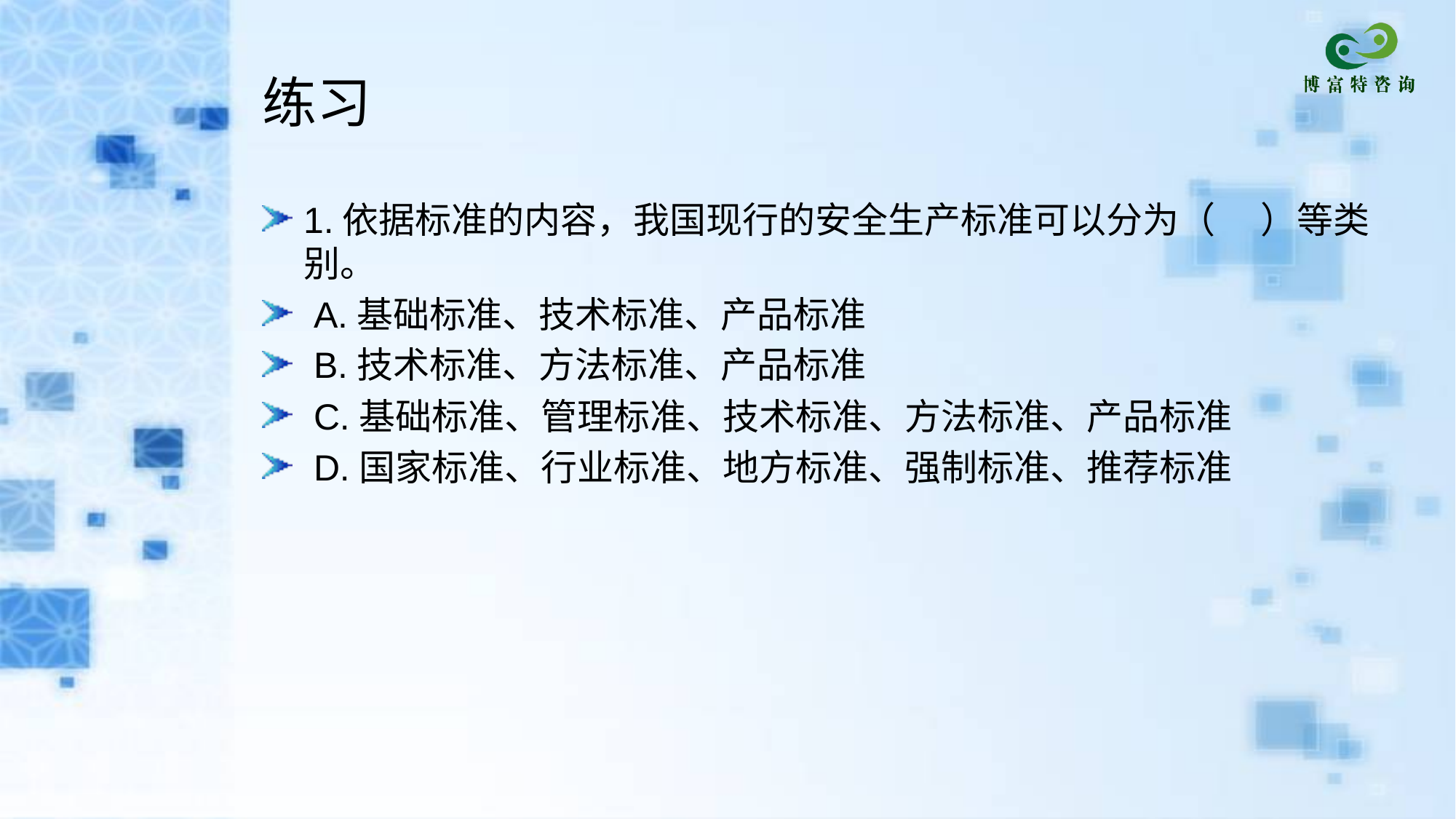

练习
1.依据标准的内容，我国现行的安全生产标准可以分为（　 ）等类别。
 A.基础标准、技术标准、产品标准
 B.技术标准、方法标准、产品标准
 C.基础标准、管理标准、技术标准、方法标准、产品标准
 D.国家标准、行业标准、地方标准、强制标准、推荐标准